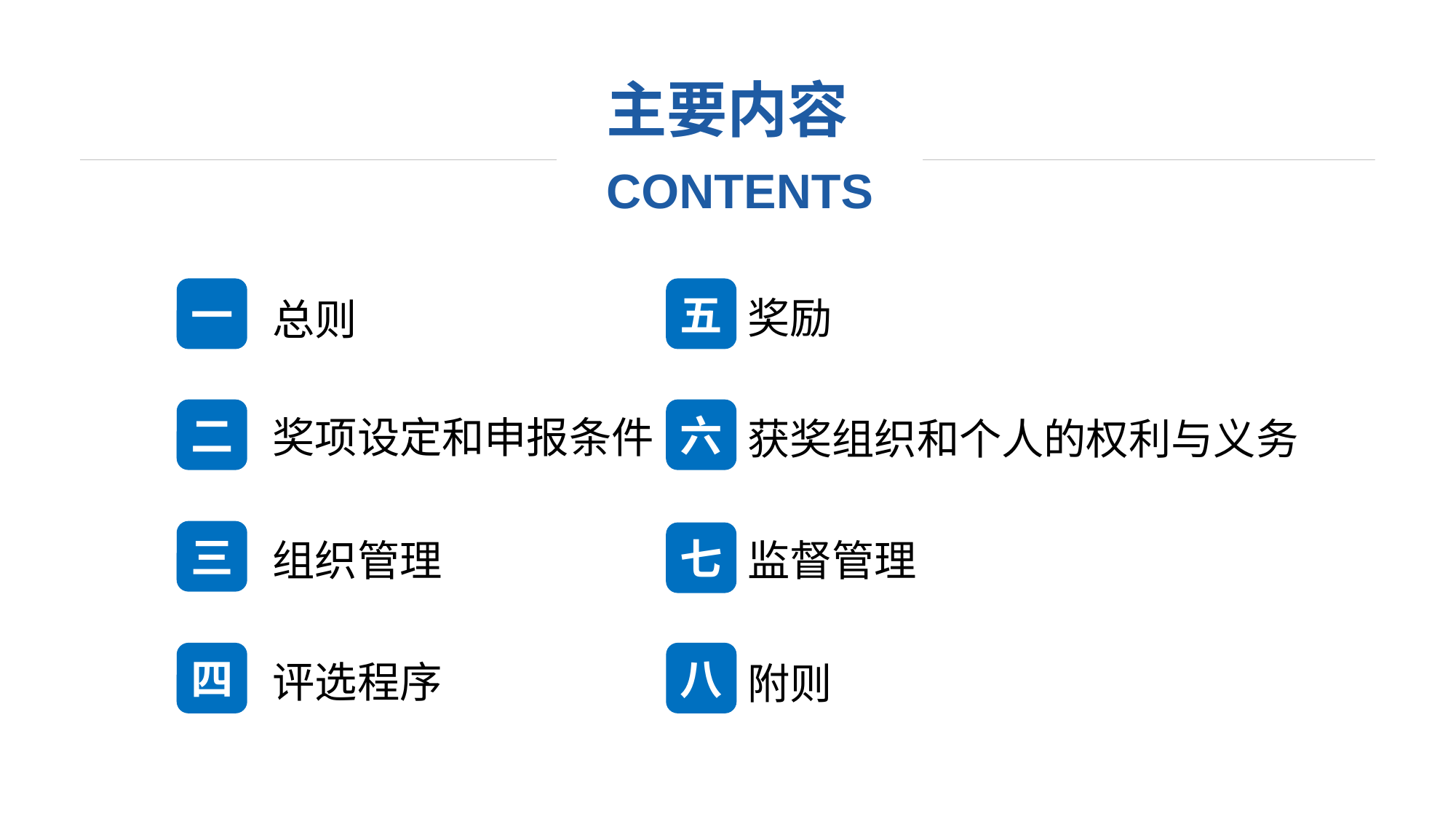

主要内容
CONTENTS
一
五
奖励
总则
二
六
获奖组织和个人的权利与义务
奖项设定和申报条件
三
组织管理
七
监督管理
四
八
附则
评选程序